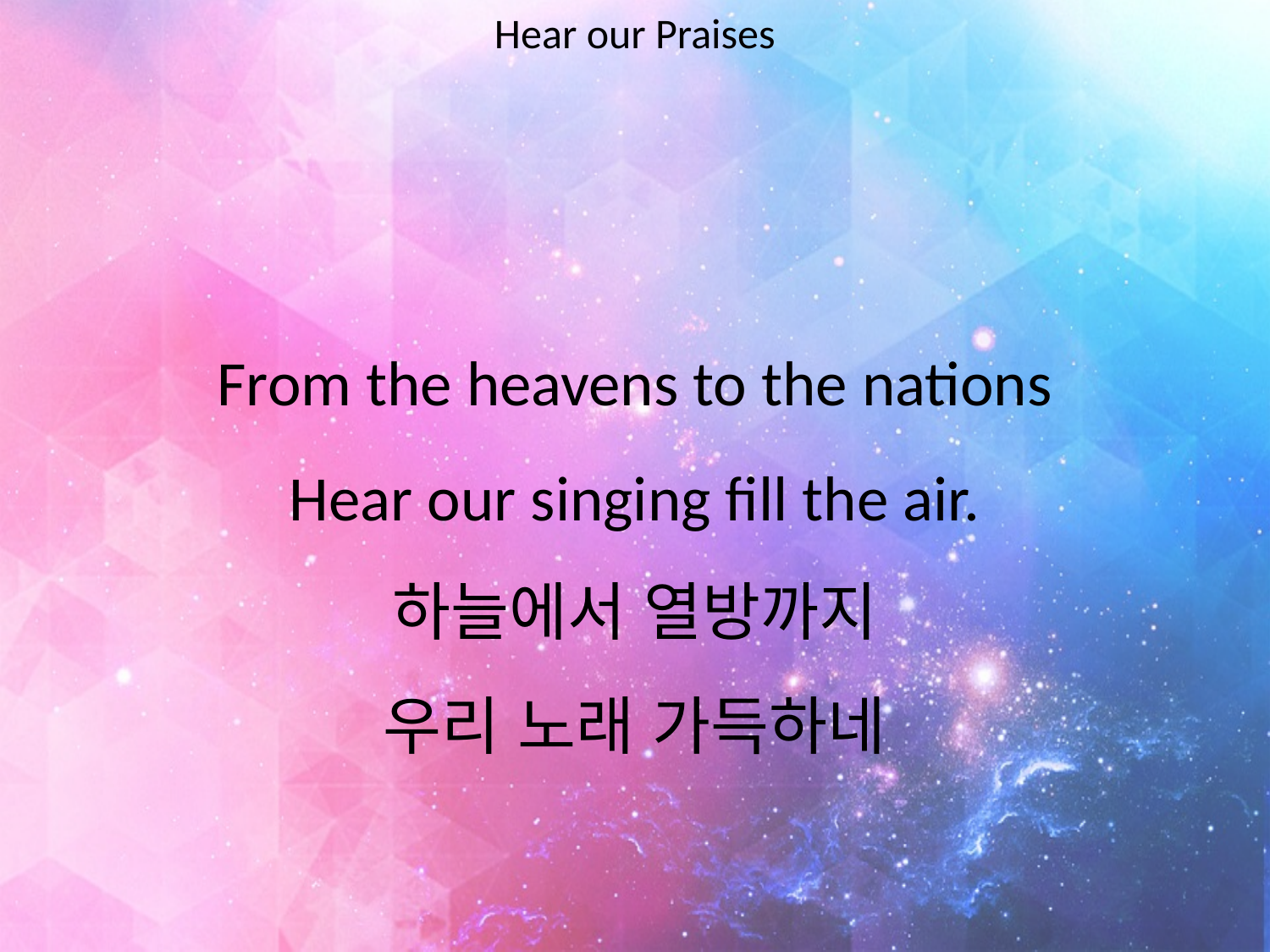

Hear our Praises
#
From the heavens to the nations
Hear our singing fill the air.
하늘에서 열방까지
우리 노래 가득하네